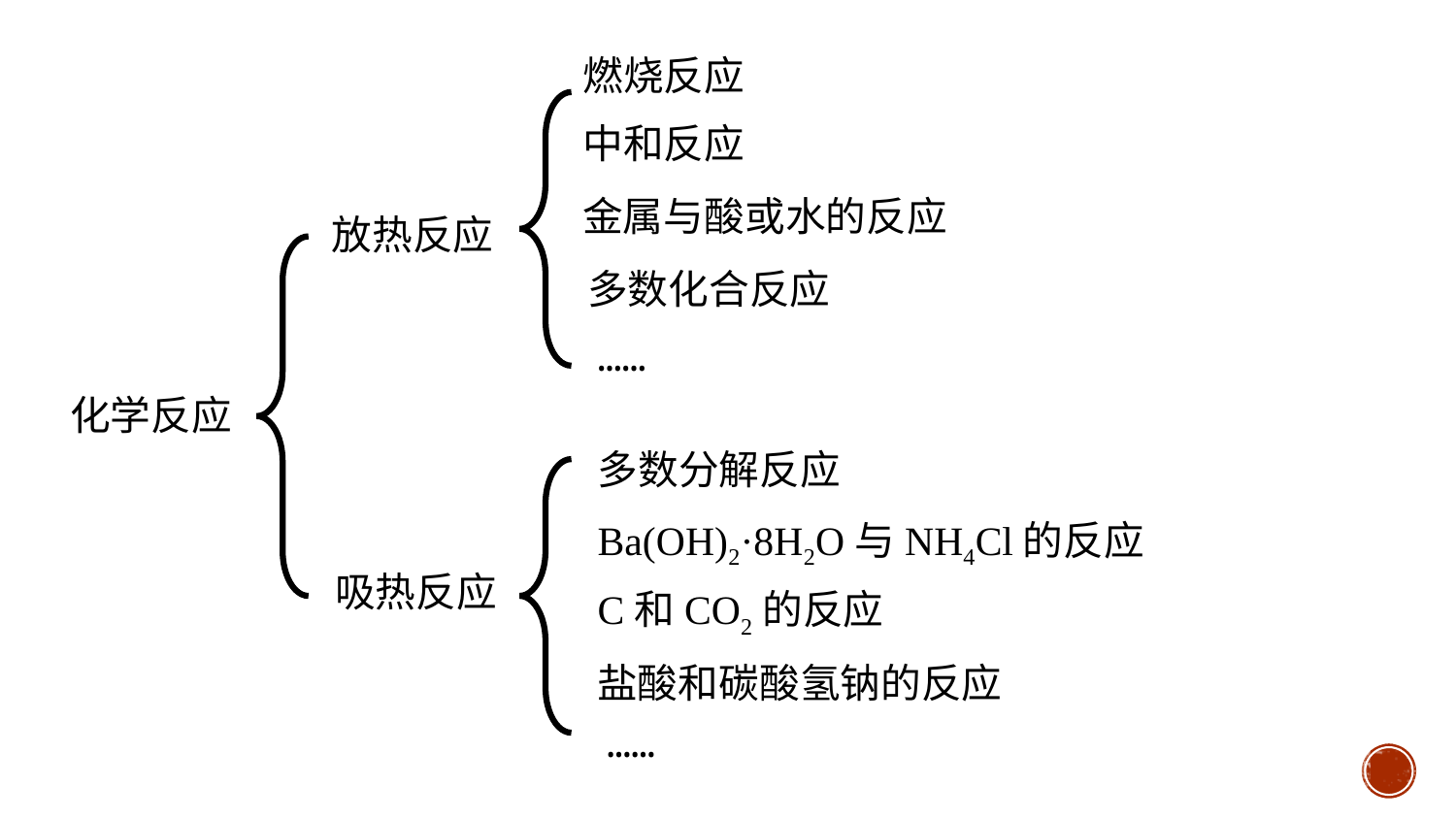

燃烧反应

中和反应
金属与酸或水的反应
放热反应

多数化合反应
……

化学反应
多数分解反应

Ba(OH)2·8H2O与NH4Cl的反应
吸热反应
C和CO2的反应
盐酸和碳酸氢钠的反应
……